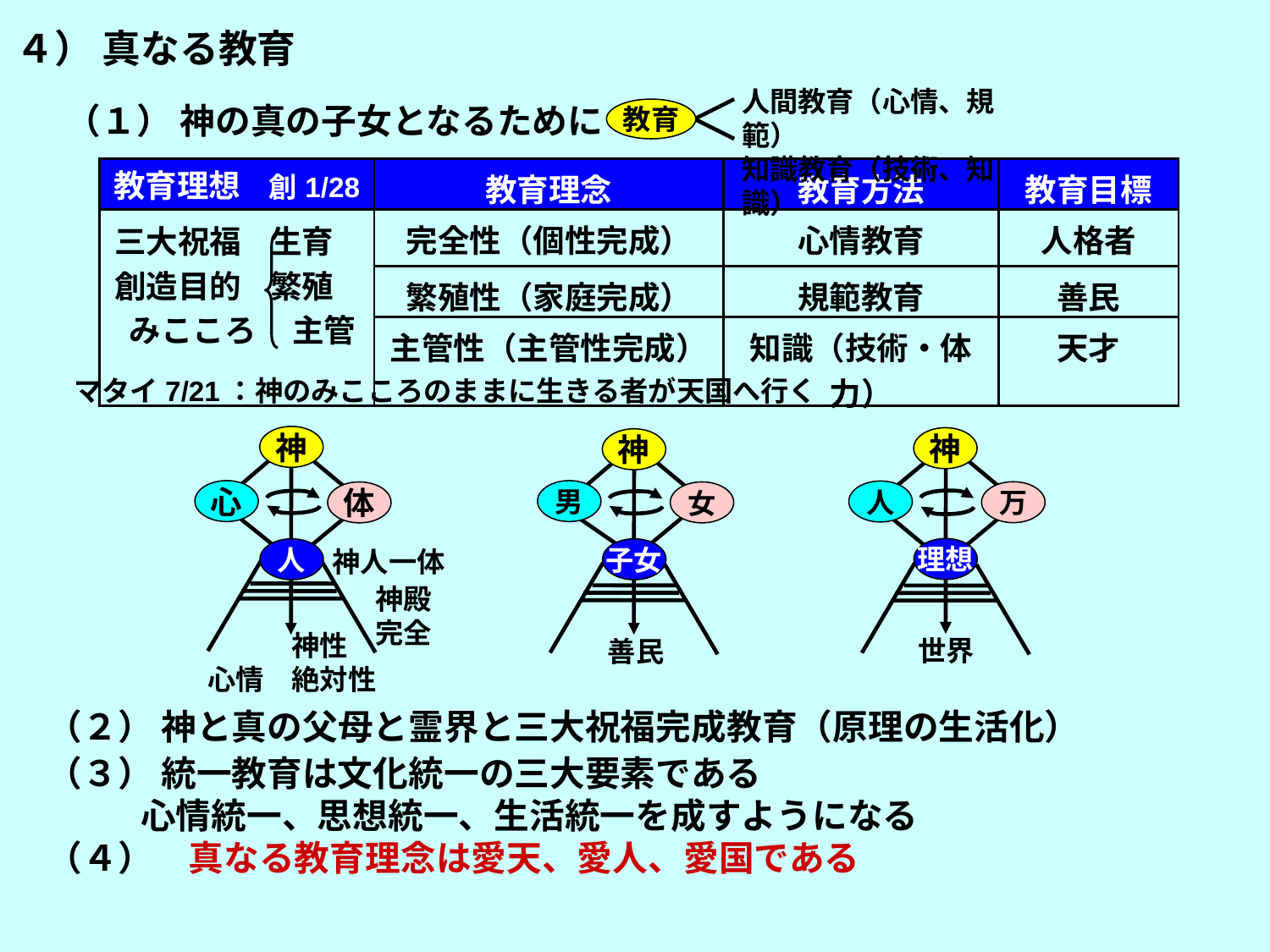

４） 真なる教育
人間教育（心情、規範）
知識教育（技術、知識）
（１） 神の真の子女となるために
教育

| 教育理想　創1/28 | 教育理念 | 教育方法 | 教育目標 |
| --- | --- | --- | --- |
|  | 完全性（個性完成） | 心情教育 | 人格者 |
|  | 繁殖性（家庭完成） | 規範教育 | 善民 |
|  | 主管性（主管性完成） | 知識（技術・体力） | 天才 |
三大祝福    生育
創造目的    繁殖
 みこころ     主管

マタイ7/21：神のみこころのままに生きる者が天国へ行く
神
神
神

心
男
人
万
体
女

神人一体
理想
人
子女

神殿
完全
　　　神性
心情　絶対性
世界
善民
（２） 神と真の父母と霊界と三大祝福完成教育（原理の生活化）
（３） 統一教育は文化統一の三大要素である
     　心情統一、思想統一、生活統一を成すようになる
（４）　真なる教育理念は愛天、愛人、愛国である